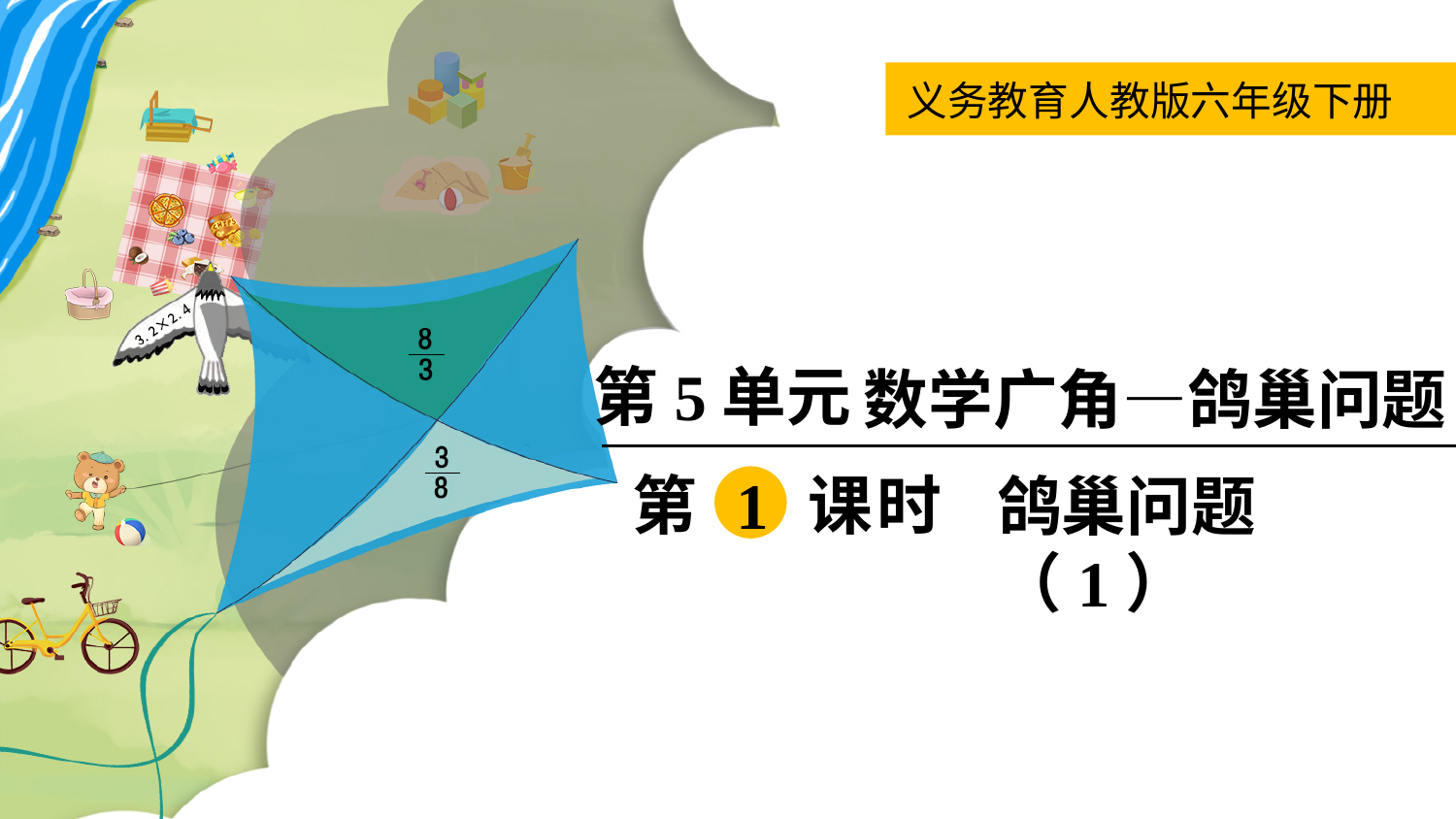

义务教育人教版六年级下册
第5单元
数学广角—鸽巢问题
第 1 课时
鸽巢问题（1）